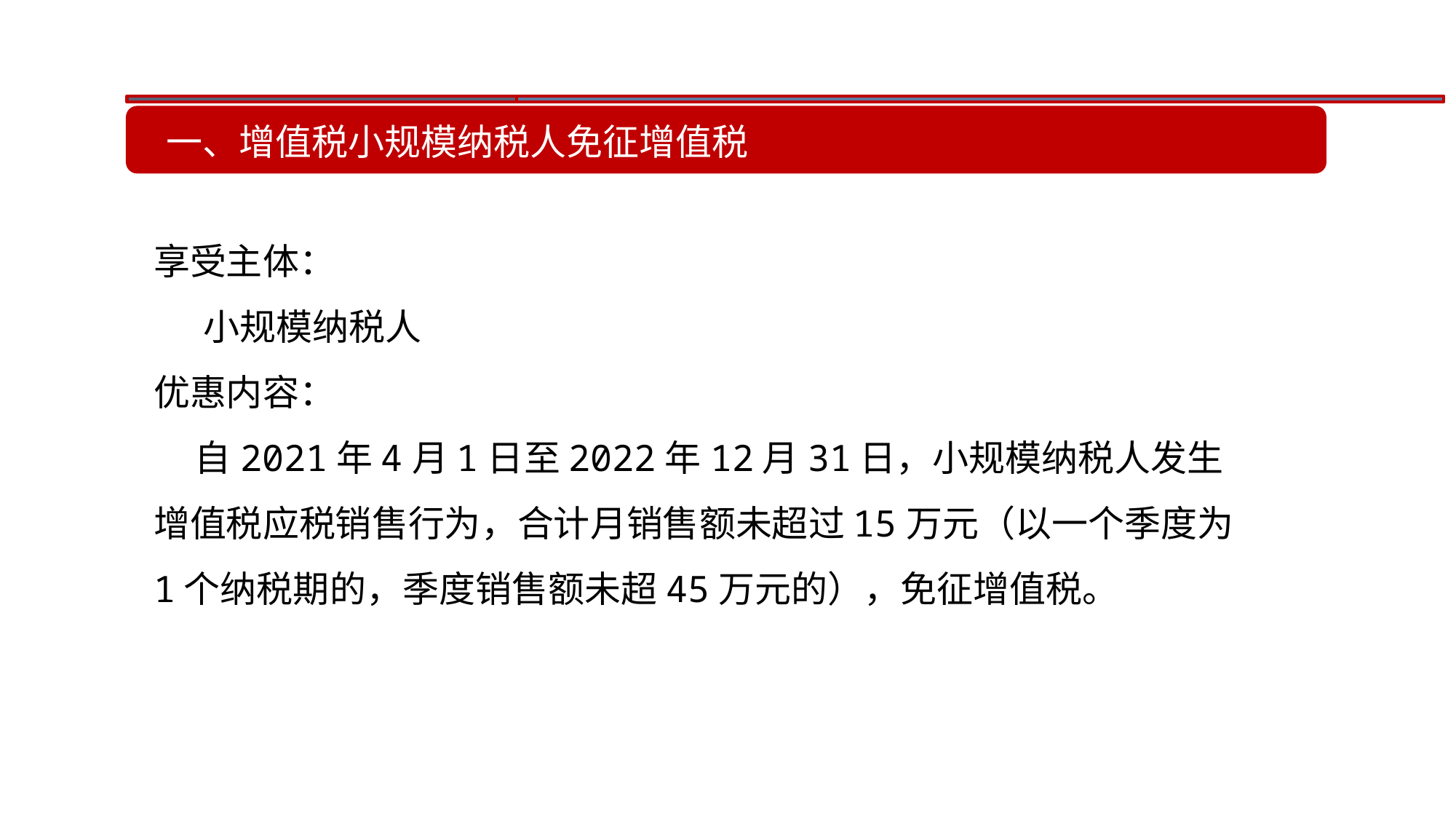

一、增值税小规模纳税人免征增值税
享受主体：
     小规模纳税人
优惠内容：
    自2021年4月1日至2022年12月31日，小规模纳税人发生增值税应税销售行为，合计月销售额未超过15万元（以一个季度为1个纳税期的，季度销售额未超45万元的），免征增值税。